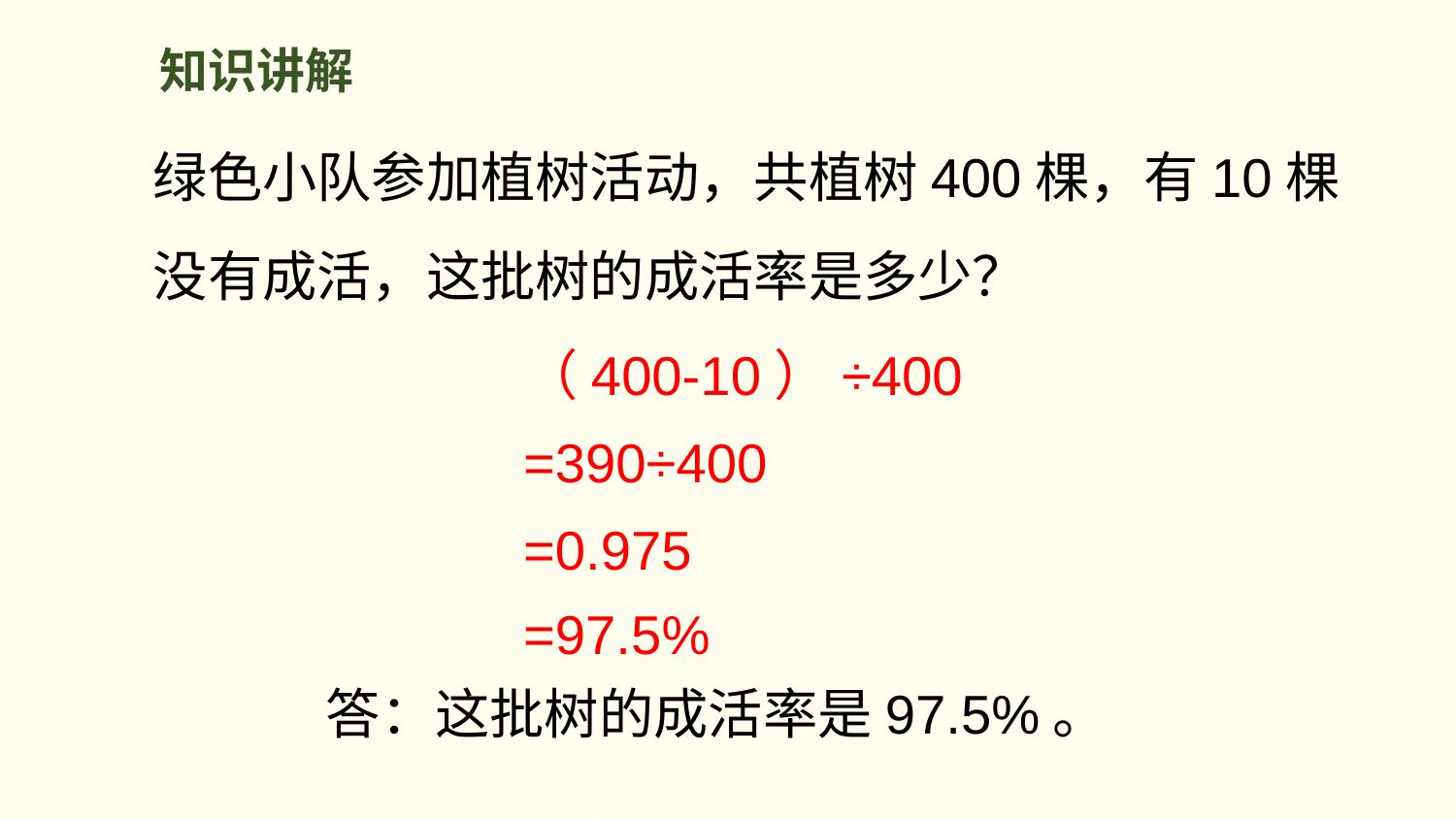

知识讲解
绿色小队参加植树活动，共植树400棵，有10棵没有成活，这批树的成活率是多少？
（400-10）÷400
=390÷400
=0.975
=97.5%
答：这批树的成活率是97.5%。